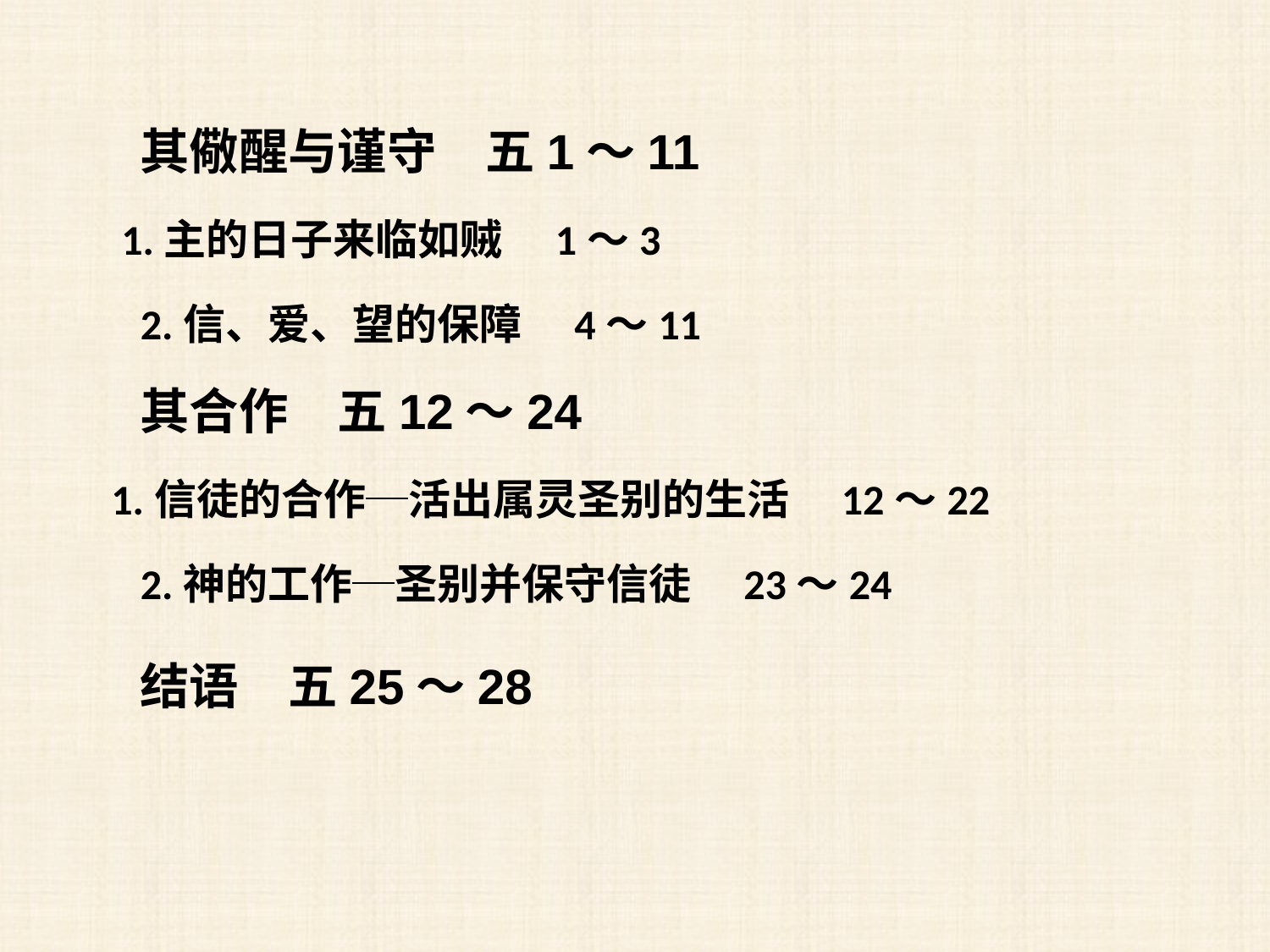

其儆醒与谨守　五1～11
1.主的日子来临如贼　1～3
2.信、爱、望的保障　4～11
其合作　五12～24
1.信徒的合作─活出属灵圣别的生活　12～22
2.神的工作─圣别并保守信徒　23～24
结语　五25～28